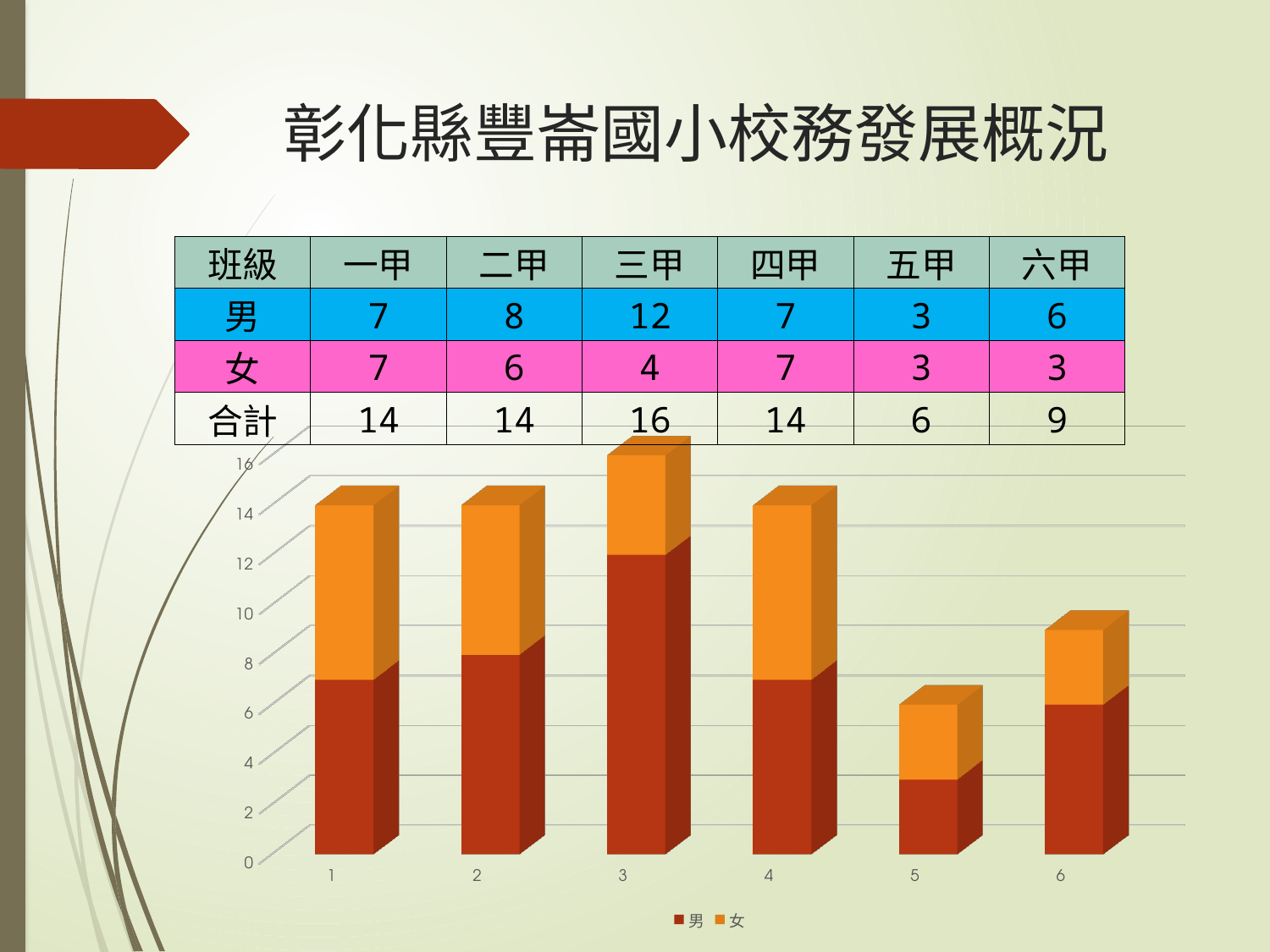

# 彰化縣豐崙國小校務發展概況
| 班級 | 一甲 | 二甲 | 三甲 | 四甲 | 五甲 | 六甲 |
| --- | --- | --- | --- | --- | --- | --- |
| 男 | 7 | 8 | 12 | 7 | 3 | 6 |
| 女 | 7 | 6 | 4 | 7 | 3 | 3 |
| 合計 | 14 | 14 | 16 | 14 | 6 | 9 |

[unsupported chart]